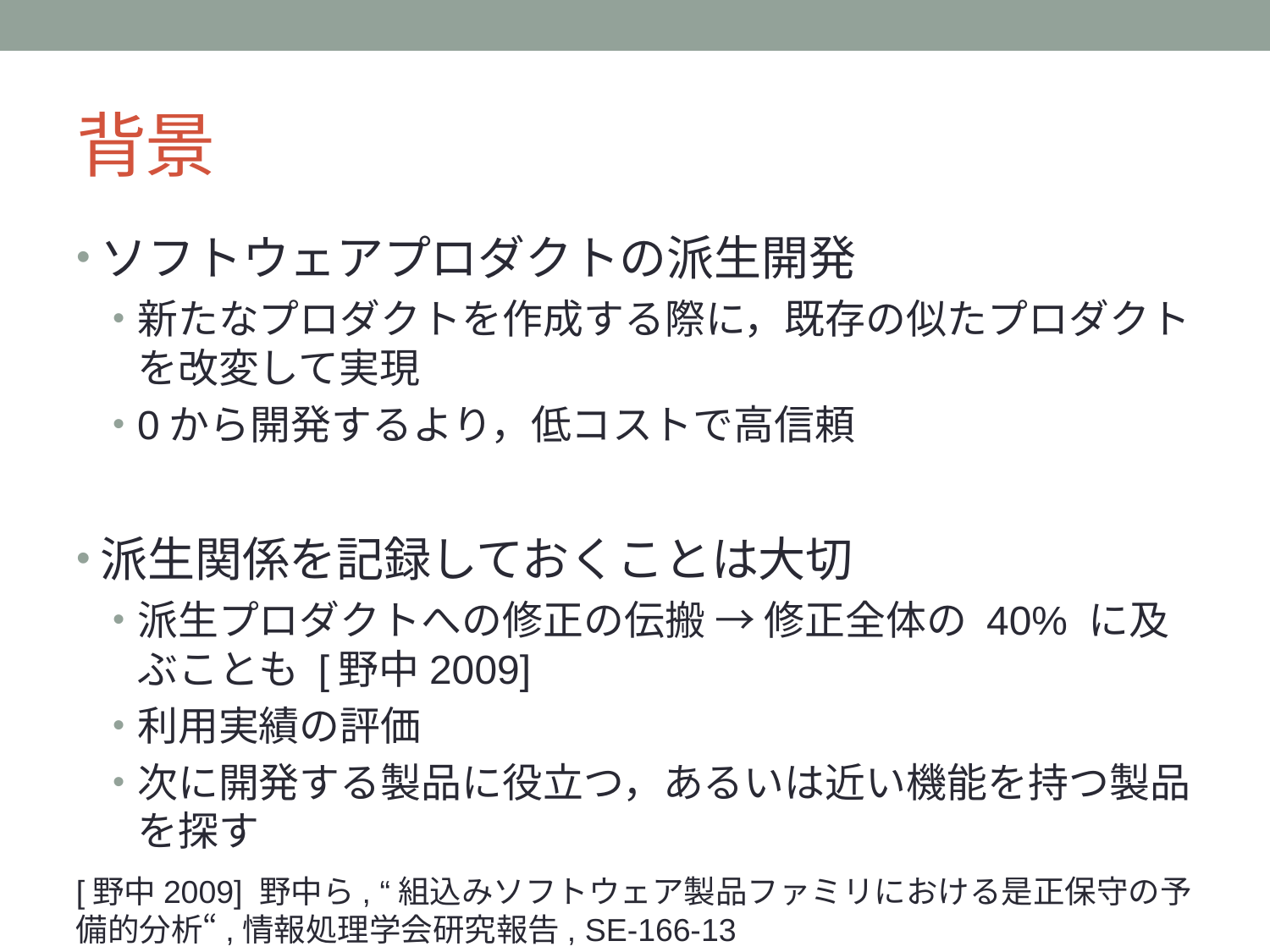

# 背景
ソフトウェアプロダクトの派生開発
新たなプロダクトを作成する際に，既存の似たプロダクトを改変して実現
0から開発するより，低コストで高信頼

派生関係を記録しておくことは大切
派生プロダクトへの修正の伝搬 → 修正全体の 40% に及ぶことも [野中2009]
利用実績の評価
次に開発する製品に役立つ，あるいは近い機能を持つ製品を探す
[野中2009] 野中ら, “組込みソフトウェア製品ファミリにおける是正保守の予備的分析“,情報処理学会研究報告, SE-166-13